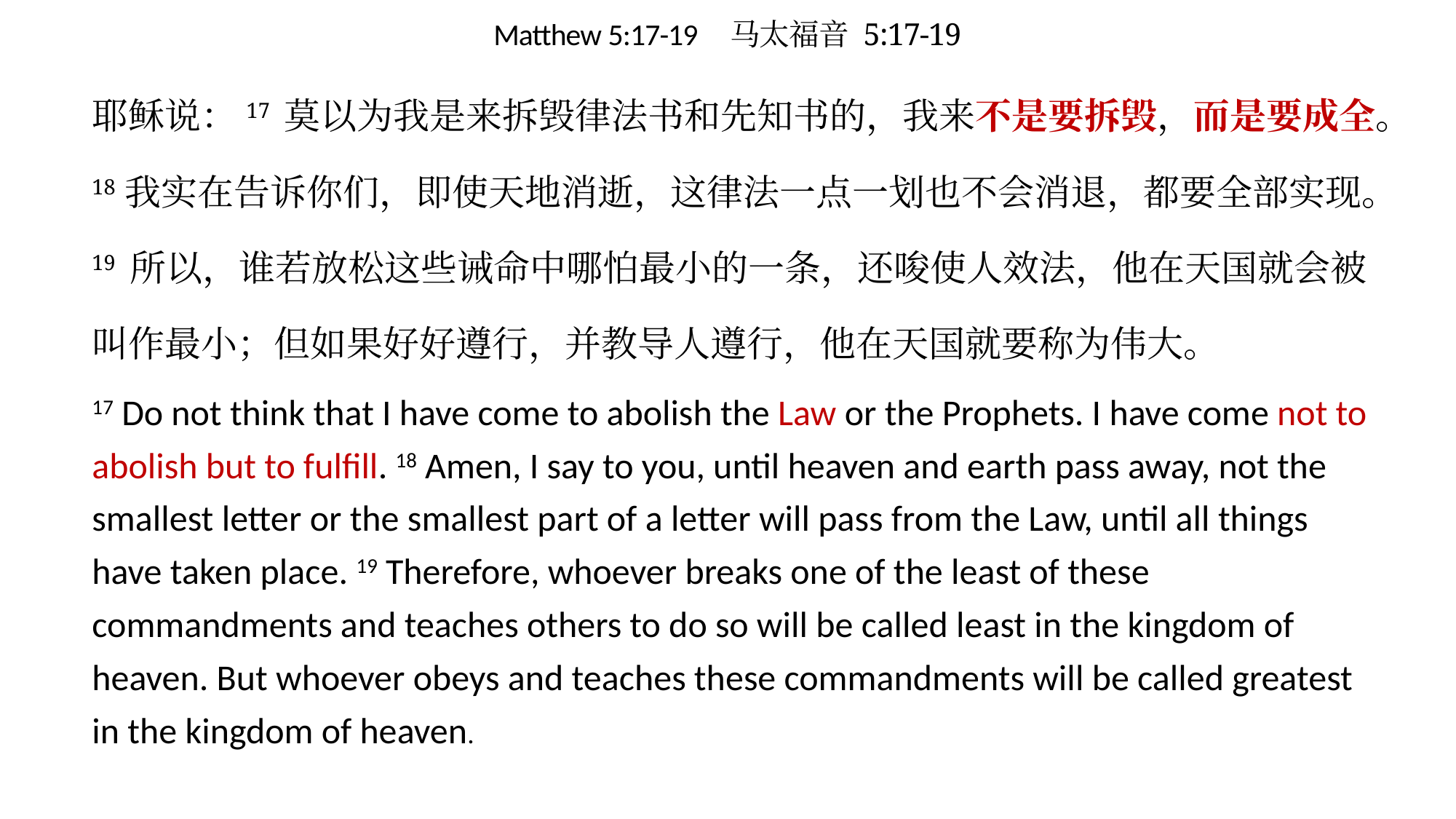

# Matthew 5:17-19    马太福音 5:17-19
耶稣说：17 莫以为我是来拆毁律法书和先知书的，我来不是要拆毁，而是要成全。18我实在告诉你们，即使天地消逝，这律法一点一划也不会消退，都要全部实现。19 所以，谁若放松这些诫命中哪怕最小的一条，还唆使人效法，他在天国就会被叫作最小；但如果好好遵行，并教导人遵行，他在天国就要称为伟大。
17 Do not think that I have come to abolish the Law or the Prophets. I have come not to abolish but to fulfill. 18 Amen, I say to you, until heaven and earth pass away, not the smallest letter or the smallest part of a letter will pass from the Law, until all things have taken place. 19 Therefore, whoever breaks one of the least of these commandments and teaches others to do so will be called least in the kingdom of heaven. But whoever obeys and teaches these commandments will be called greatest in the kingdom of heaven.